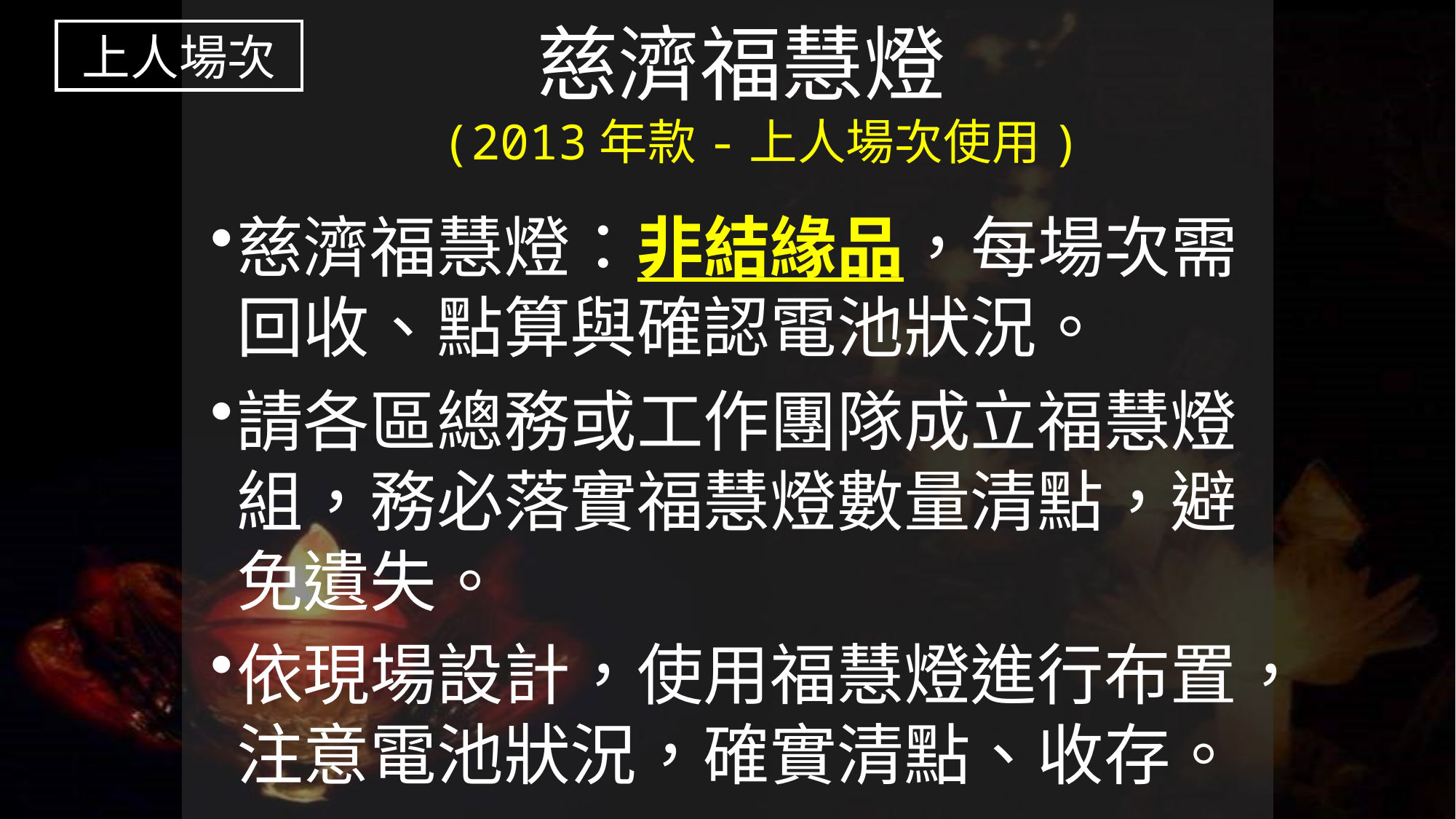

上人場次
慈濟福慧燈
(2013年款-上人場次使用)
慈濟福慧燈：非結緣品，每場次需回收、點算與確認電池狀況。
請各區總務或工作團隊成立福慧燈組，務必落實福慧燈數量清點，避免遺失。
依現場設計，使用福慧燈進行布置，注意電池狀況，確實清點、收存。